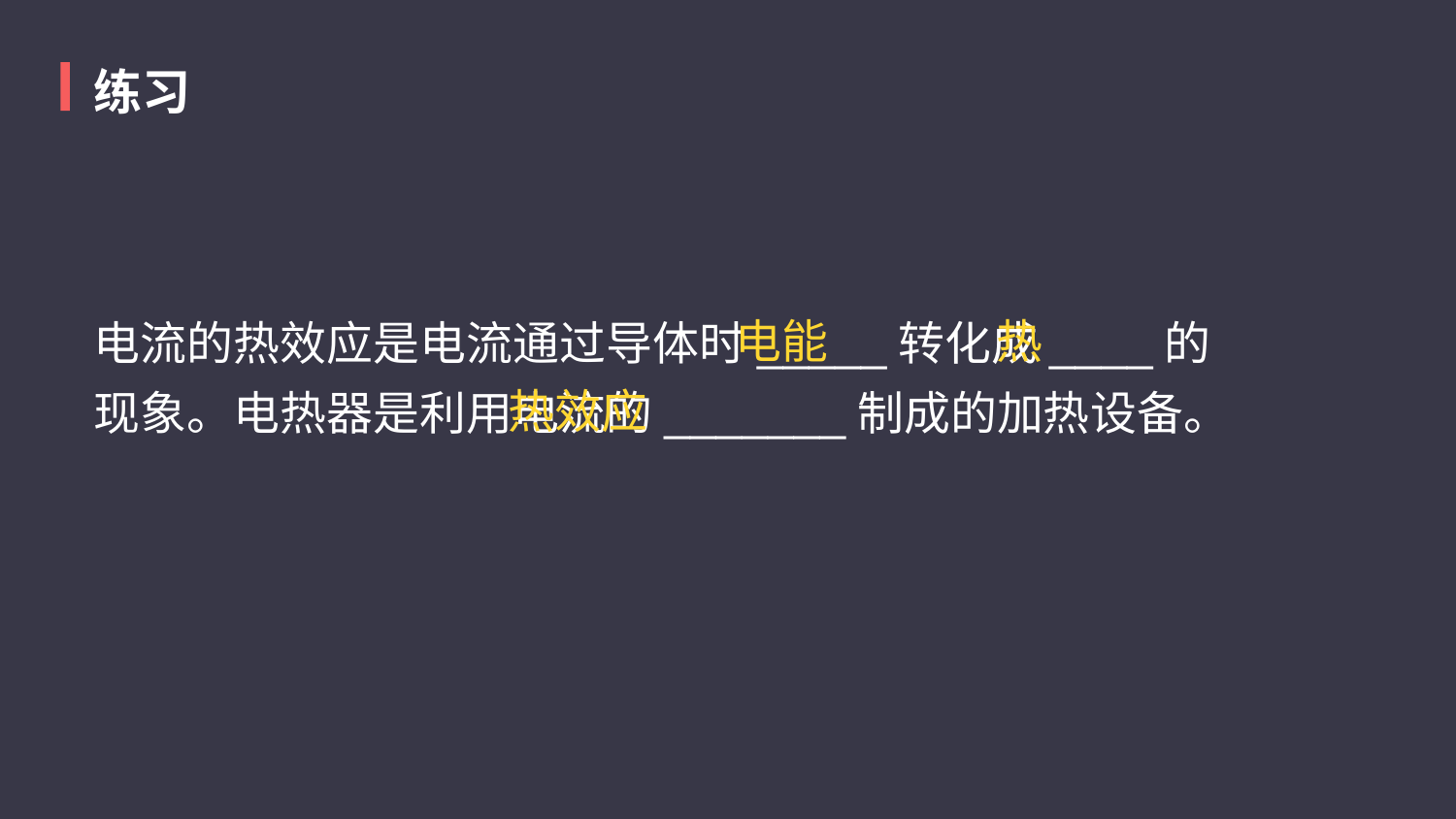

练习

电能
热
电流的热效应是电流通过导体时_____转化成____的现象。电热器是利用电流的_______制成的加热设备。
热效应